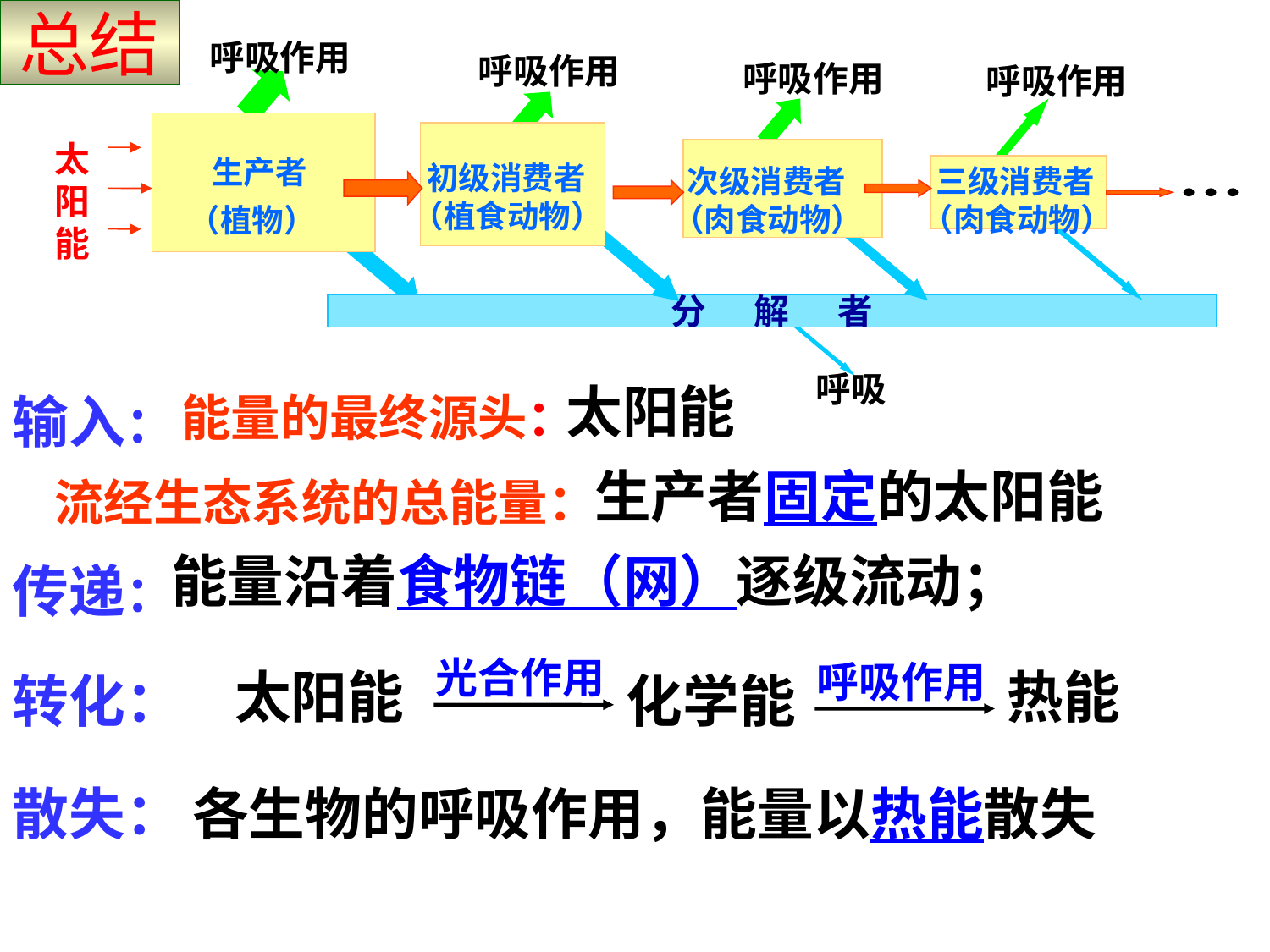

总结
呼吸作用

呼吸作用

呼吸作用

呼吸作用

 三级消费者
（肉食动物）

 生产者
（植物）

 初级消费者（植食动物）

太阳能

 次级消费者
（肉食动物）

分      解      者

呼吸
太阳能
输入：
能量的最终源头：
生产者固定的太阳能
流经生态系统的总能量：
能量沿着食物链（网）逐级流动；

传递：
光合作用

呼吸作用

太阳能
热能
转化：
化学能
散失：
各生物的呼吸作用，能量以热能散失